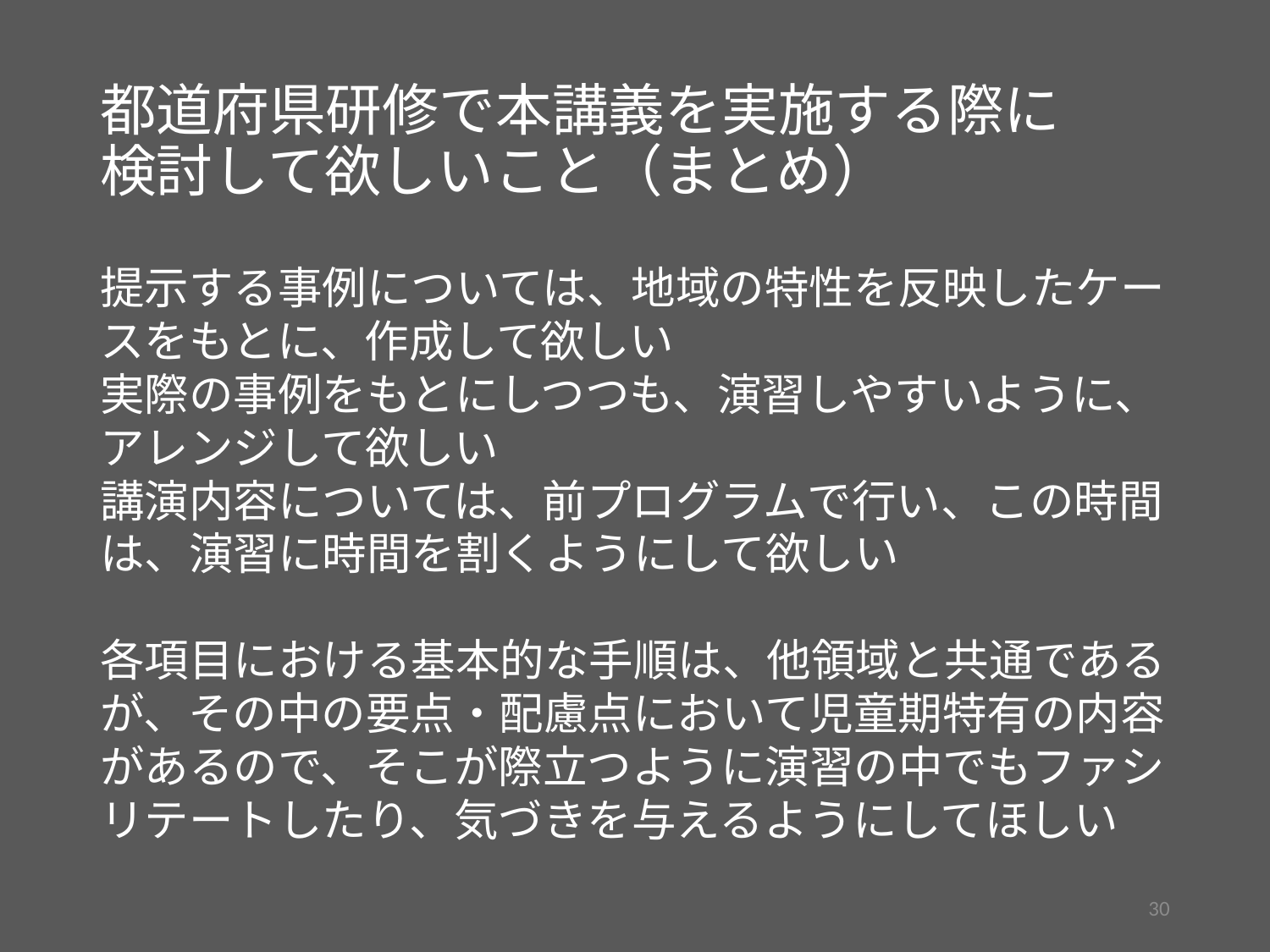

# 都道府県研修で本講義を実施する際に 検討して欲しいこと（まとめ）
提示する事例については、地域の特性を反映したケースをもとに、作成して欲しい
実際の事例をもとにしつつも、演習しやすいように、アレンジして欲しい
講演内容については、前プログラムで行い、この時間は、演習に時間を割くようにして欲しい

各項目における基本的な手順は、他領域と共通であるが、その中の要点・配慮点において児童期特有の内容があるので、そこが際立つように演習の中でもファシリテートしたり、気づきを与えるようにしてほしい
30